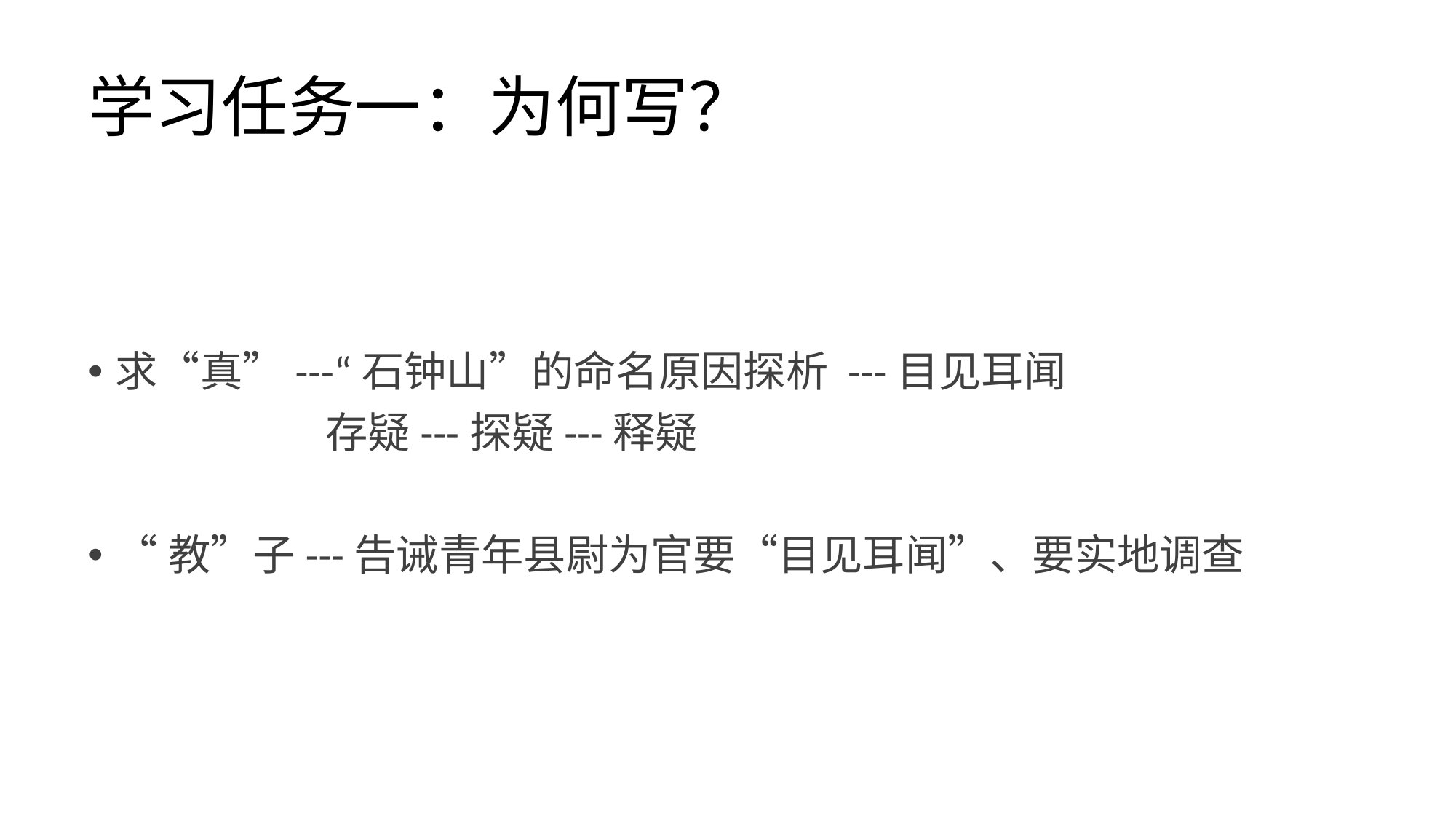

# 学习任务一：为何写？

求“真”---“石钟山”的命名原因探析 ---目见耳闻
                        存疑---探疑---释疑

“教”子---告诫青年县尉为官要“目见耳闻”、要实地调查